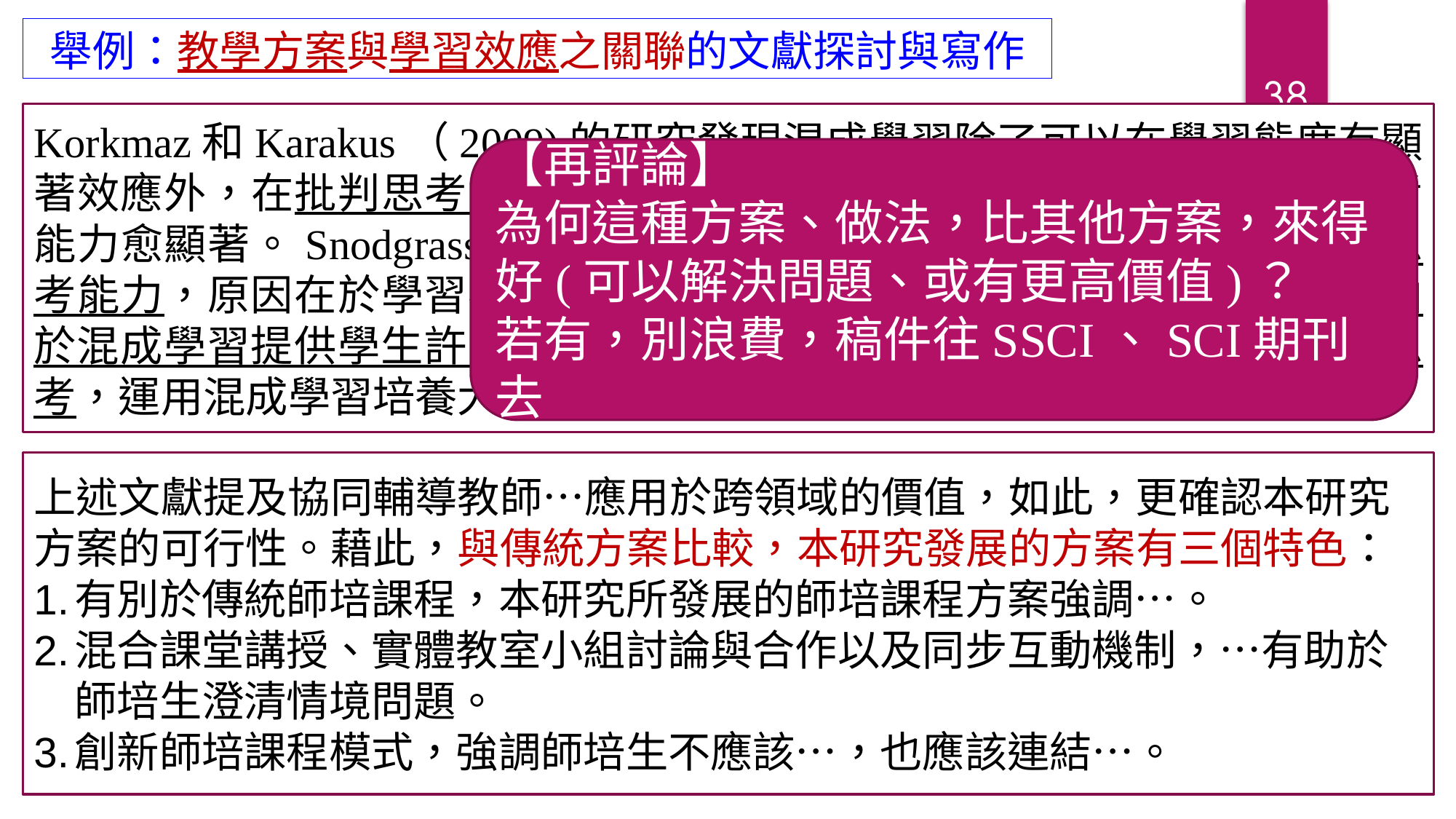

舉例：教學方案與學習效應之關聯的文獻探討與寫作
38
Korkmaz和Karakus（2009)的研究發現混成學習除了可以在學習態度有顯著效應外，在批判思考能力上亦有顯著作用，而學習態度愈佳，批判思考能力愈顯著。Snodgrass（2011）也發現混成學習可以促進學生的批判思考能力，原因在於學習者愈投入互動討論中，其批判思考能力愈佳。…由於混成學習提供學生許多議題討論的機會，理論上，討論可以相互刺激思考，運用混成學習培養大學生的批判思考能力是可行的。
【再評論】
為何這種方案、做法，比其他方案，來得好(可以解決問題、或有更高價值)？
若有，別浪費，稿件往SSCI、SCI期刊去
上述文獻提及協同輔導教師…應用於跨領域的價值，如此，更確認本研究方案的可行性。藉此，與傳統方案比較，本研究發展的方案有三個特色：
有別於傳統師培課程，本研究所發展的師培課程方案強調…。
混合課堂講授、實體教室小組討論與合作以及同步互動機制，…有助於師培生澄清情境問題。
創新師培課程模式，強調師培生不應該…，也應該連結…。